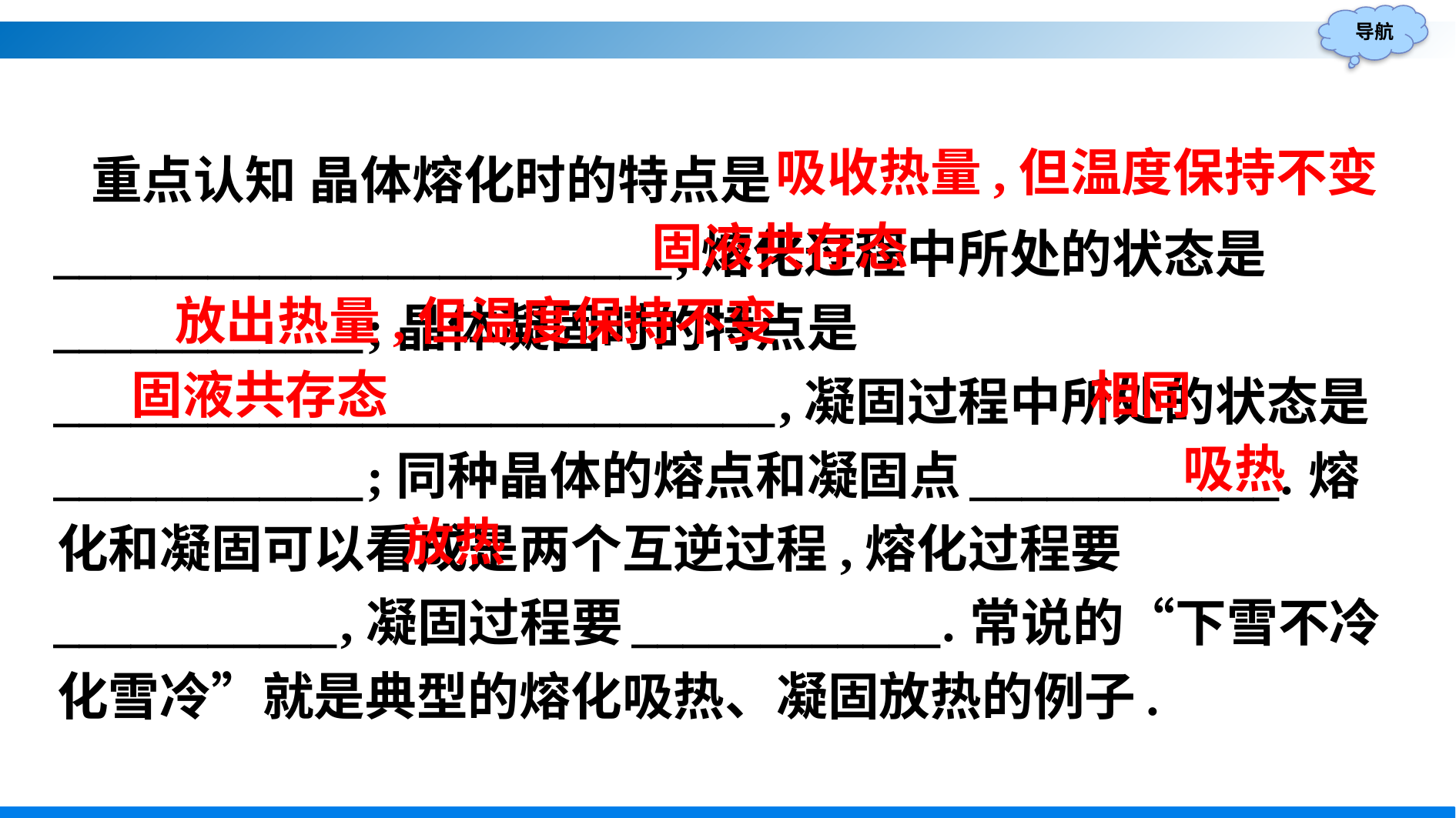

重点认知 晶体熔化时的特点是________________________,熔化过程中所处的状态是____________;晶体凝固时的特点是____________________________,凝固过程中所处的状态是____________;同种晶体的熔点和凝固点____________.熔化和凝固可以看成是两个互逆过程,熔化过程要___________,凝固过程要____________.常说的“下雪不冷化雪冷”就是典型的熔化吸热、凝固放热的例子.
吸收热量,但温度保持不变
固液共存态
放出热量,但温度保持不变
固液共存态
相同
吸热
放热